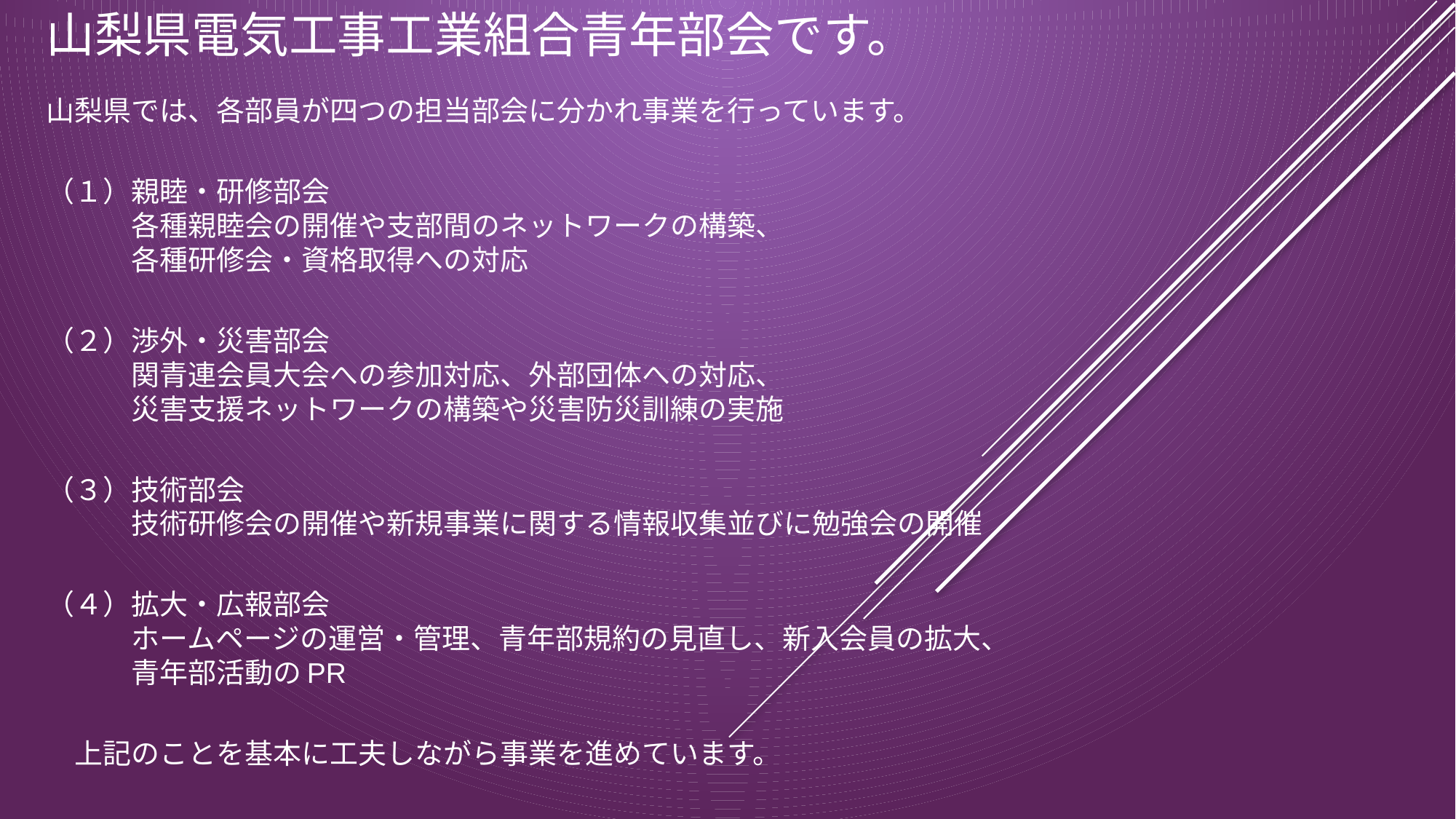

# 山梨県電気工事工業組合青年部会です。
山梨県では、各部員が四つの担当部会に分かれ事業を行っています。
（１）親睦・研修部会
　　　各種親睦会の開催や支部間のネットワークの構築、
　　　各種研修会・資格取得への対応
（２）渉外・災害部会
　　　関青連会員大会への参加対応、外部団体への対応、
　　　災害支援ネットワークの構築や災害防災訓練の実施
（３）技術部会
　　　技術研修会の開催や新規事業に関する情報収集並びに勉強会の開催
（４）拡大・広報部会
　　　ホームページの運営・管理、青年部規約の見直し、新入会員の拡大、
　　　青年部活動のPR
　上記のことを基本に工夫しながら事業を進めています。